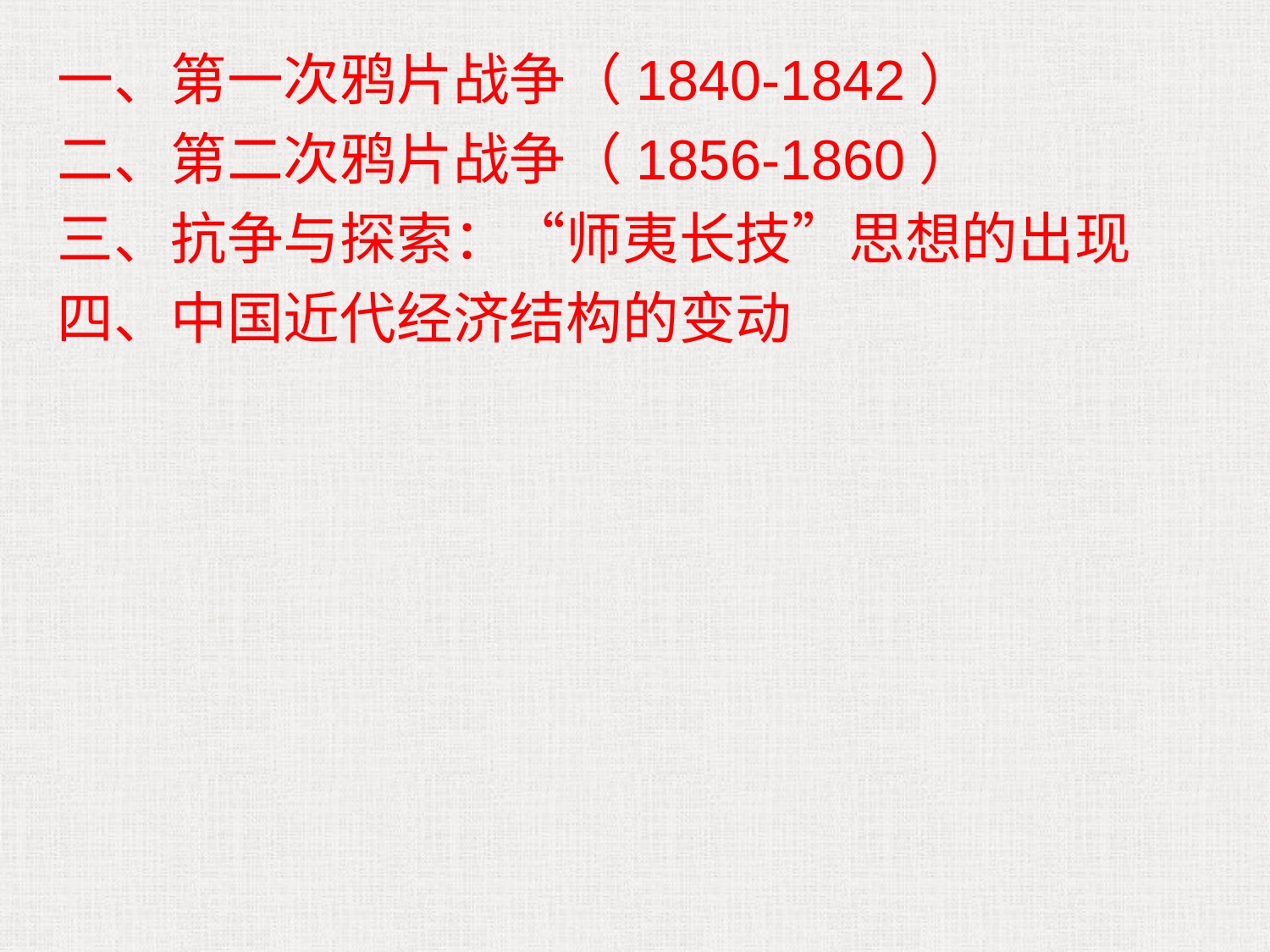

一、第一次鸦片战争（1840-1842）
二、第二次鸦片战争（1856-1860）
三、抗争与探索：“师夷长技”思想的出现
四、中国近代经济结构的变动